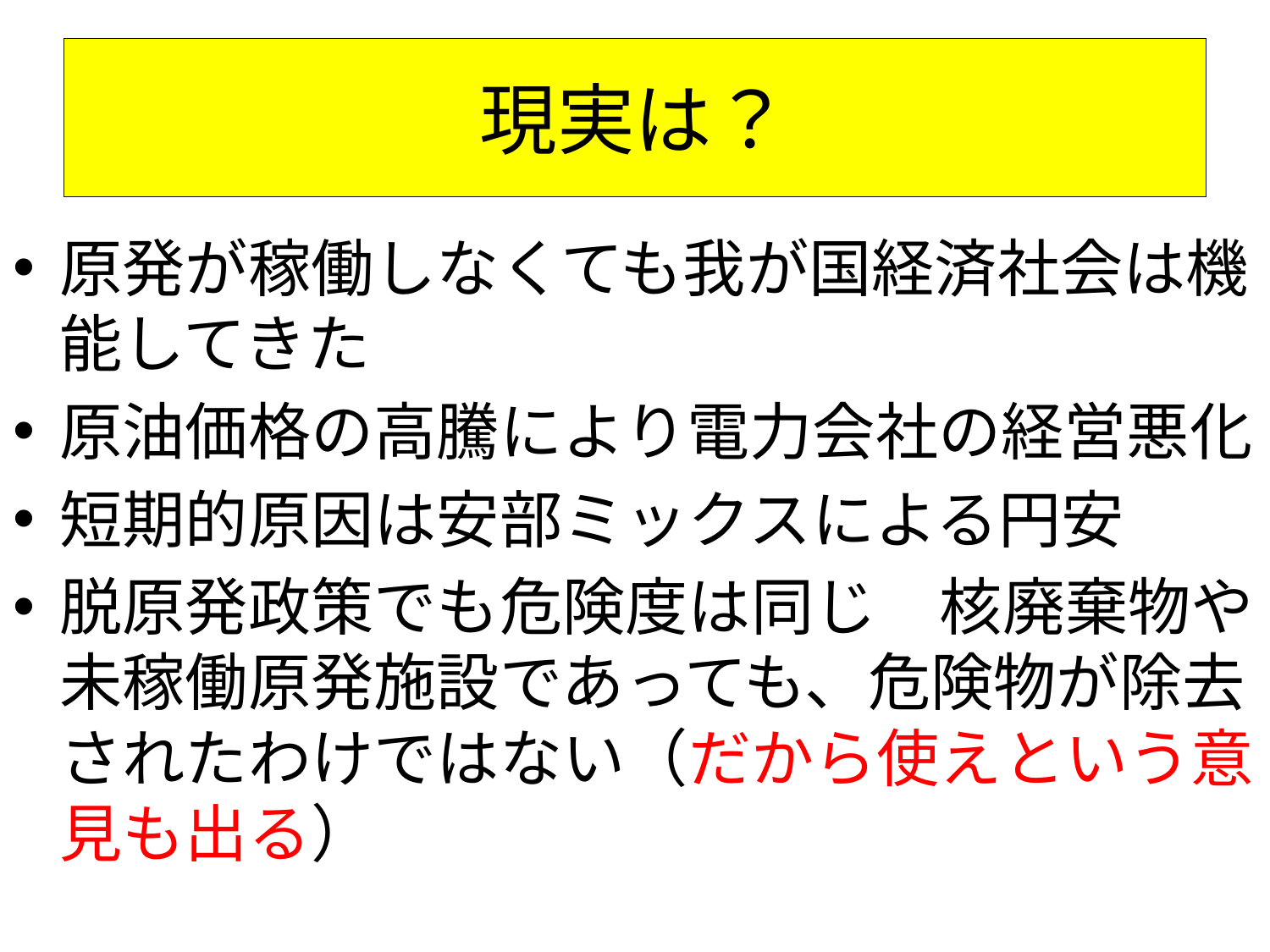

# 現実は？
原発が稼働しなくても我が国経済社会は機能してきた
原油価格の高騰により電力会社の経営悪化
短期的原因は安部ミックスによる円安
脱原発政策でも危険度は同じ　核廃棄物や未稼働原発施設であっても、危険物が除去されたわけではない（だから使えという意見も出る）